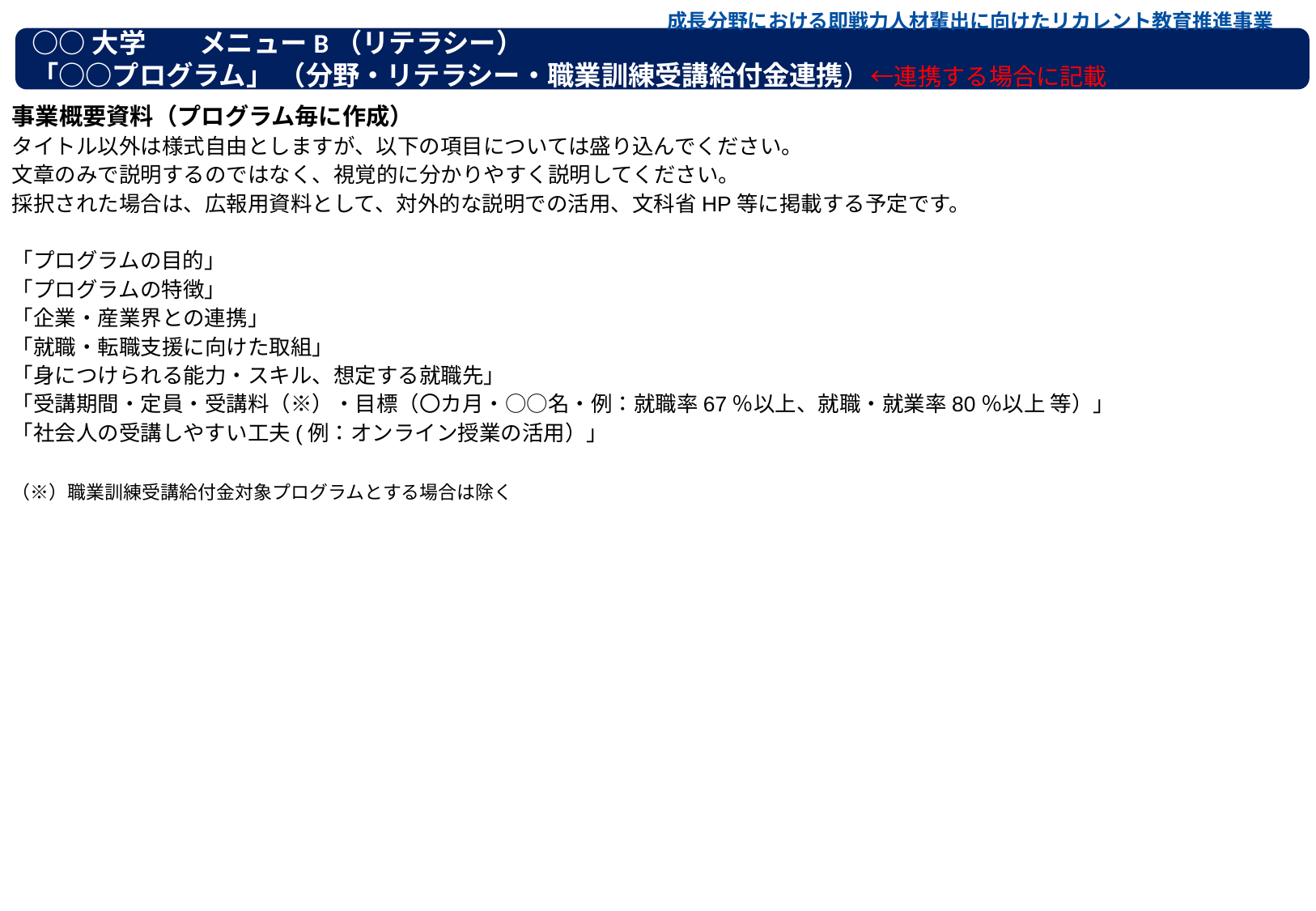

成長分野における即戦力人材輩出に向けたリカレント教育推進事業
○○大学　　メニューB（リテラシー）
「○○プログラム」 （分野・リテラシー・職業訓練受講給付金連携）←連携する場合に記載
事業概要資料（プログラム毎に作成）
タイトル以外は様式自由としますが、以下の項目については盛り込んでください。
文章のみで説明するのではなく、視覚的に分かりやすく説明してください。
採択された場合は、広報用資料として、対外的な説明での活用、文科省HP等に掲載する予定です。

「プログラムの目的」
「プログラムの特徴」
「企業・産業界との連携」
「就職・転職支援に向けた取組」
「身につけられる能力・スキル、想定する就職先」
「受講期間・定員・受講料（※）・目標（〇カ月・○○名・例：就職率67％以上、就職・就業率80％以上 等）」
「社会人の受講しやすい工夫(例：オンライン授業の活用）」

（※）職業訓練受講給付金対象プログラムとする場合は除く